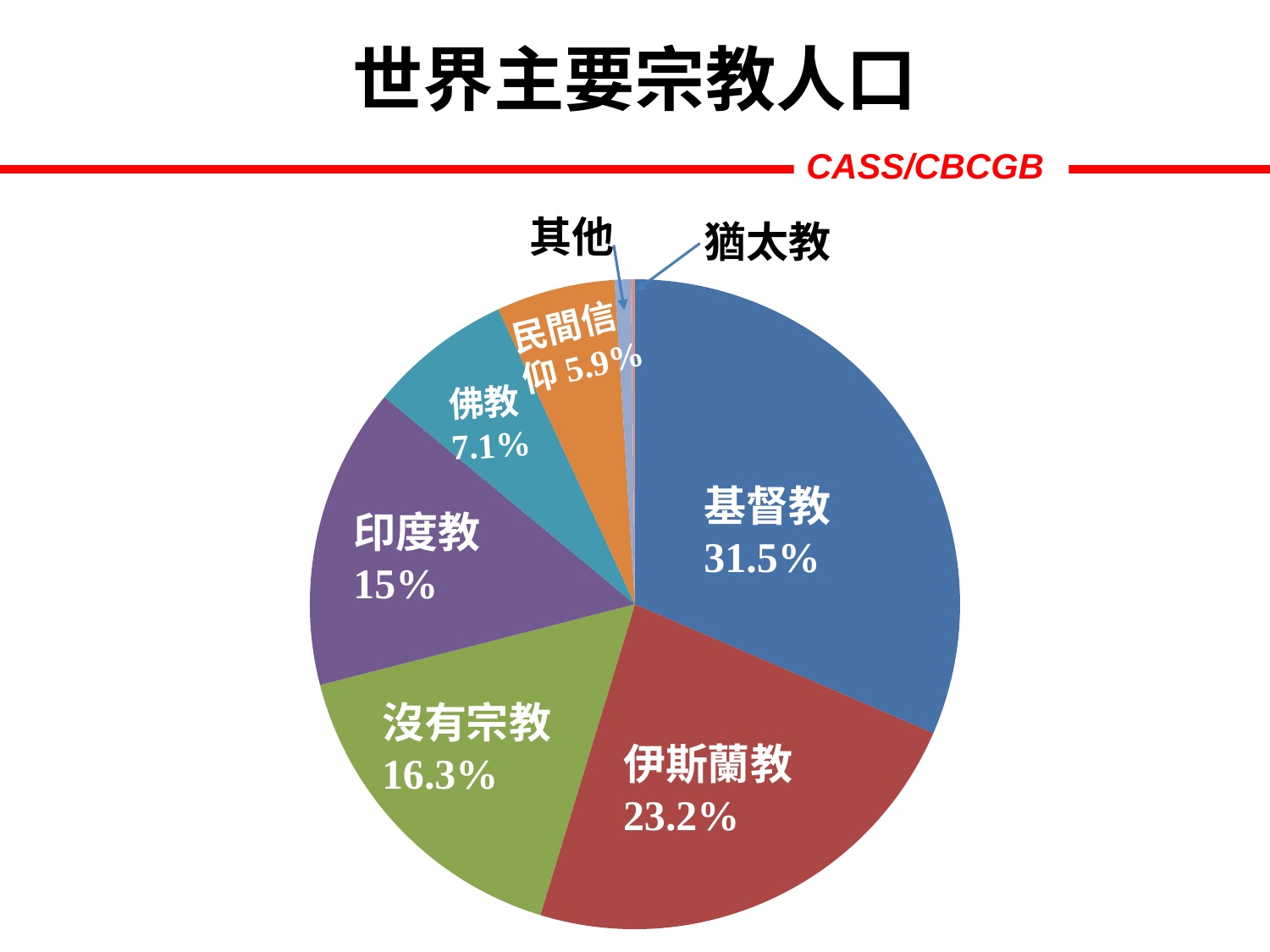

世界主要宗教人口
其他
猶太教
民間信仰5.9%
佛教
7.1%
基督教
31.5%
印度教
15%
沒有宗教
16.3%
伊斯蘭教
23.2%

### Chart

| Category | Sales |
|---|---|
| 基督教 | 31.5 |
| 伊斯蘭教 | 23.2 |
| 沒有宗教 | 16.3 |
| 印度教 | 15.0 |
| 佛教 | 7.1 |
| 民間信仰 | 5.9 |
| 其他 | 0.8 |
| 猶太教 | 0.2 |